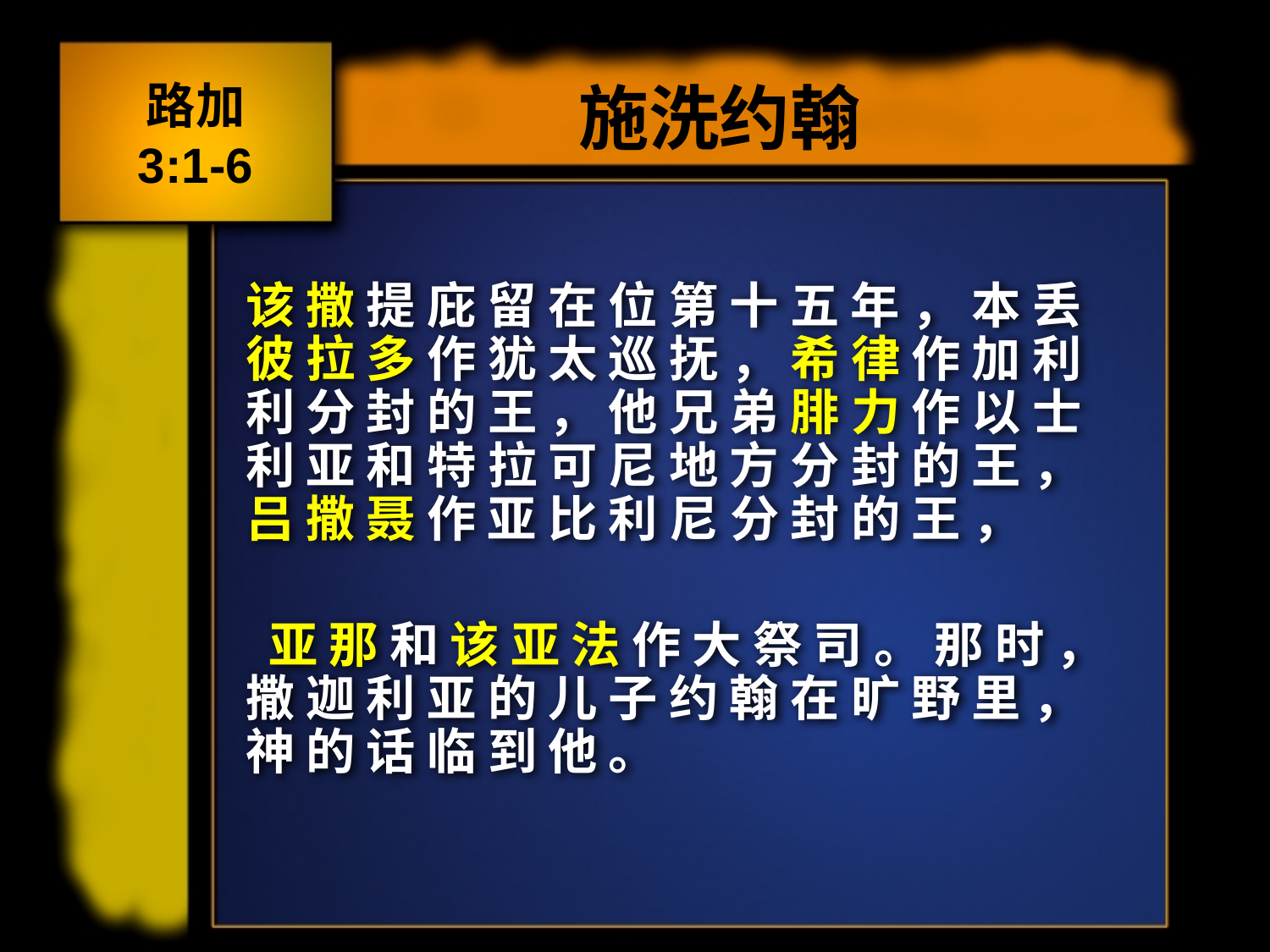

施洗约翰
路加
3:1-6
该 撒 提 庇 留 在 位 第 十 五 年 ， 本 丢 彼 拉 多 作 犹 太 巡 抚 ， 希 律 作 加 利 利 分 封 的 王 ， 他 兄 弟 腓 力 作 以 士 利 亚 和 特 拉 可 尼 地 方 分 封 的 王 ， 吕 撒 聂 作 亚 比 利 尼 分 封 的 王 ，

 亚 那 和 该 亚 法 作 大 祭 司 。 那 时 ， 撒 迦 利 亚 的 儿 子 约 翰 在 旷 野 里 ， 神 的 话 临 到 他 。